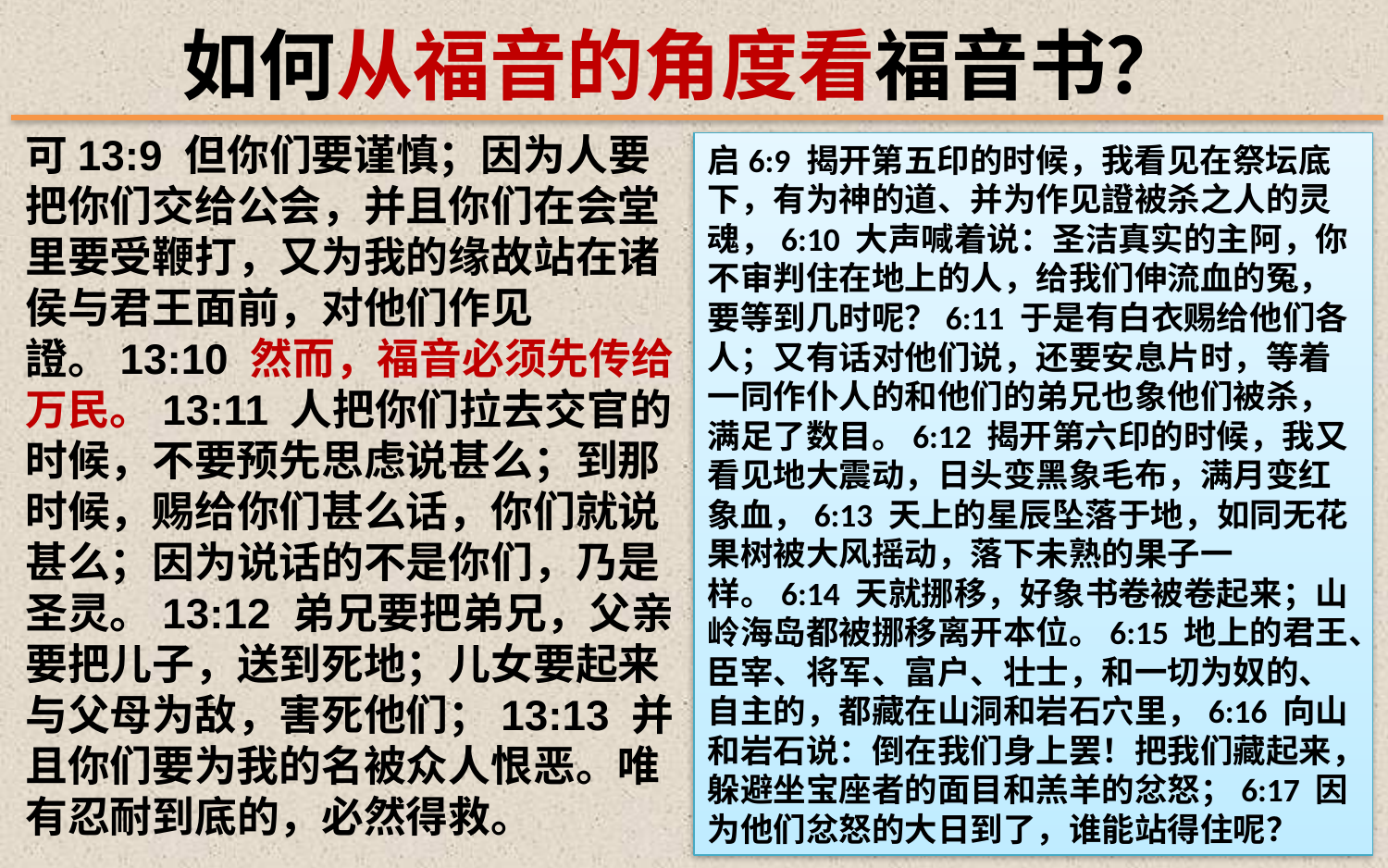

如何从福音的角度看福音书？
可13:9 但你们要谨慎；因为人要把你们交给公会，并且你们在会堂里要受鞭打，又为我的缘故站在诸侯与君王面前，对他们作见證。13:10 然而，福音必须先传给万民。13:11 人把你们拉去交官的时候，不要预先思虑说甚么；到那时候，赐给你们甚么话，你们就说甚么；因为说话的不是你们，乃是圣灵。13:12 弟兄要把弟兄，父亲要把儿子，送到死地；儿女要起来与父母为敌，害死他们；13:13 并且你们要为我的名被众人恨恶。唯有忍耐到底的，必然得救。
启6:9 揭开第五印的时候，我看见在祭坛底下，有为神的道、并为作见證被杀之人的灵魂，6:10 大声喊着说：圣洁真实的主阿，你不审判住在地上的人，给我们伸流血的冤，要等到几时呢？6:11 于是有白衣赐给他们各人；又有话对他们说，还要安息片时，等着一同作仆人的和他们的弟兄也象他们被杀，满足了数目。6:12 揭开第六印的时候，我又看见地大震动，日头变黑象毛布，满月变红象血，6:13 天上的星辰坠落于地，如同无花果树被大风摇动，落下未熟的果子一样。6:14 天就挪移，好象书卷被卷起来；山岭海岛都被挪移离开本位。6:15 地上的君王、臣宰、将军、富户、壮士，和一切为奴的、自主的，都藏在山洞和岩石穴里，6:16 向山和岩石说：倒在我们身上罢！把我们藏起来，躲避坐宝座者的面目和羔羊的忿怒；6:17 因为他们忿怒的大日到了，谁能站得住呢？